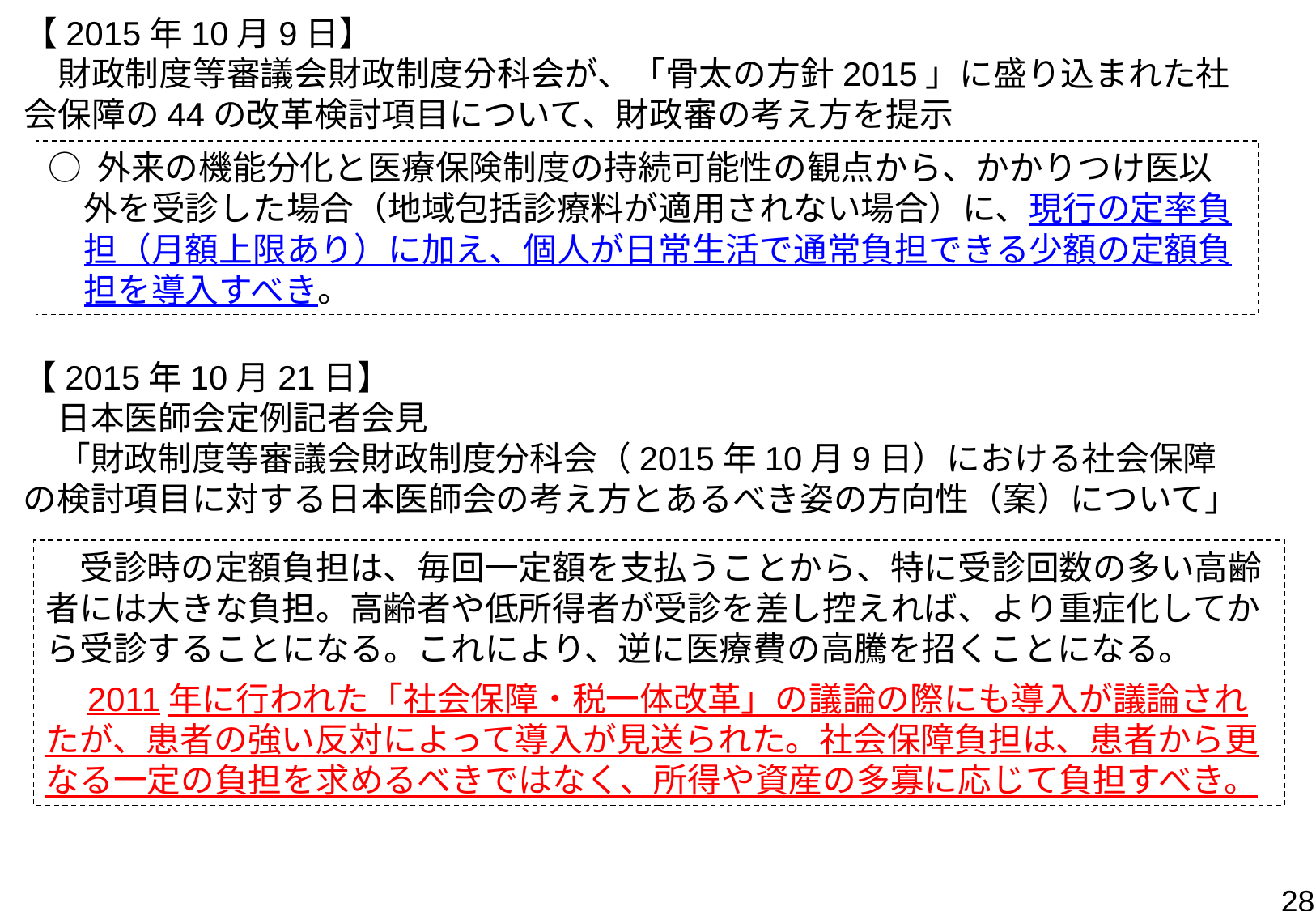

【2015年10月9日】
　財政制度等審議会財政制度分科会が、「骨太の方針2015」に盛り込まれた社会保障の44の改革検討項目について、財政審の考え方を提示
○ 外来の機能分化と医療保険制度の持続可能性の観点から、かかりつけ医以外を受診した場合（地域包括診療料が適用されない場合）に、現行の定率負担（月額上限あり）に加え、個人が日常生活で通常負担できる少額の定額負担を導入すべき。
【2015年10月21日】
　日本医師会定例記者会見
　「財政制度等審議会財政制度分科会（2015年10月9日）における社会保障の検討項目に対する日本医師会の考え方とあるべき姿の方向性（案）について」
　受診時の定額負担は、毎回一定額を支払うことから、特に受診回数の多い高齢者には大きな負担。高齢者や低所得者が受診を差し控えれば、より重症化してから受診することになる。これにより、逆に医療費の高騰を招くことになる。
　2011年に行われた「社会保障・税一体改革」の議論の際にも導入が議論されたが、患者の強い反対によって導入が見送られた。社会保障負担は、患者から更なる一定の負担を求めるべきではなく、所得や資産の多寡に応じて負担すべき。
28